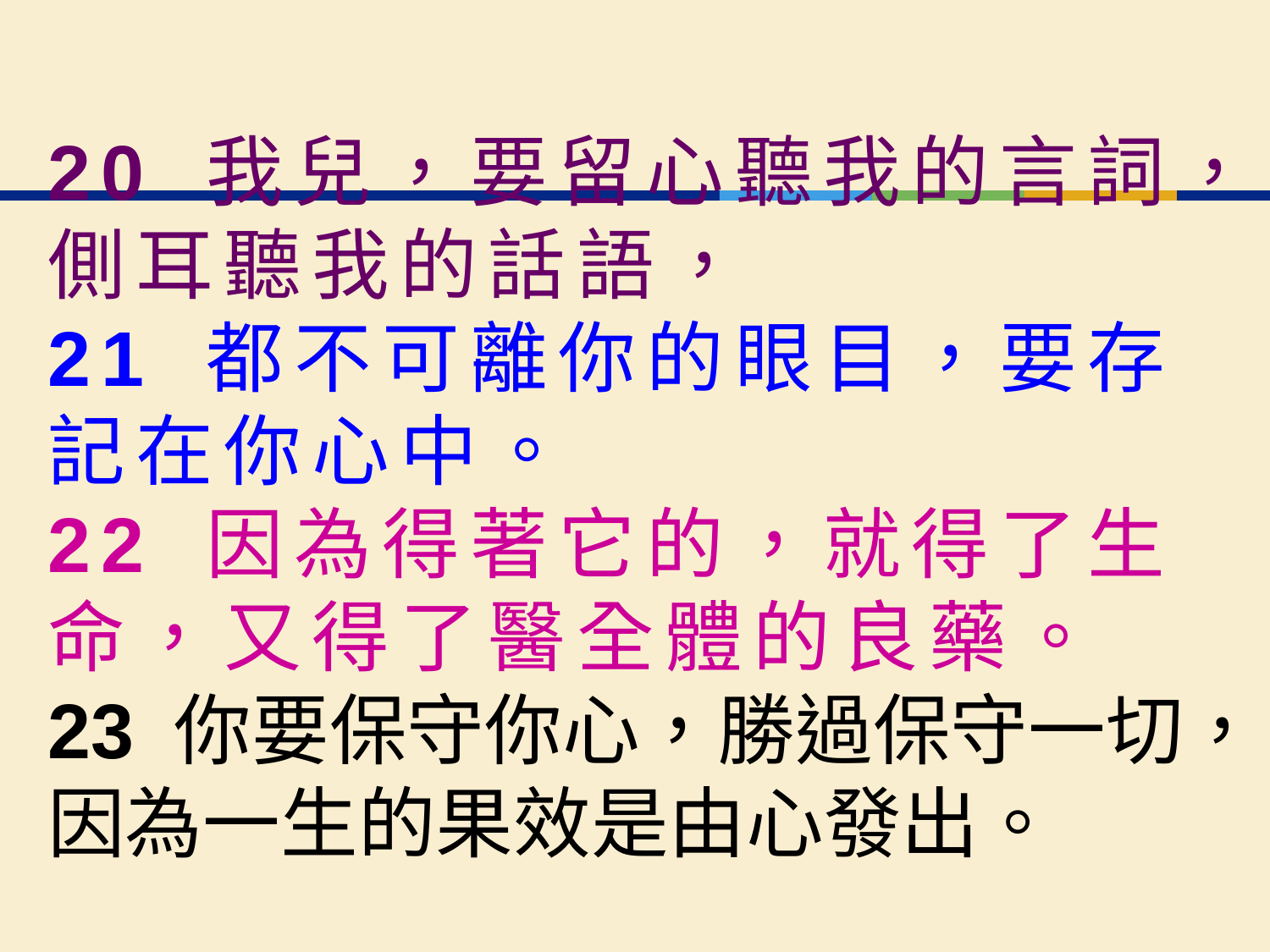

20 我兒，要留心聽我的言詞，側耳聽我的話語，
21 都不可離你的眼目，要存記在你心中。
22 因為得著它的，就得了生命，又得了醫全體的良藥。
23 你要保守你心，勝過保守一切，因為一生的果效是由心發出。